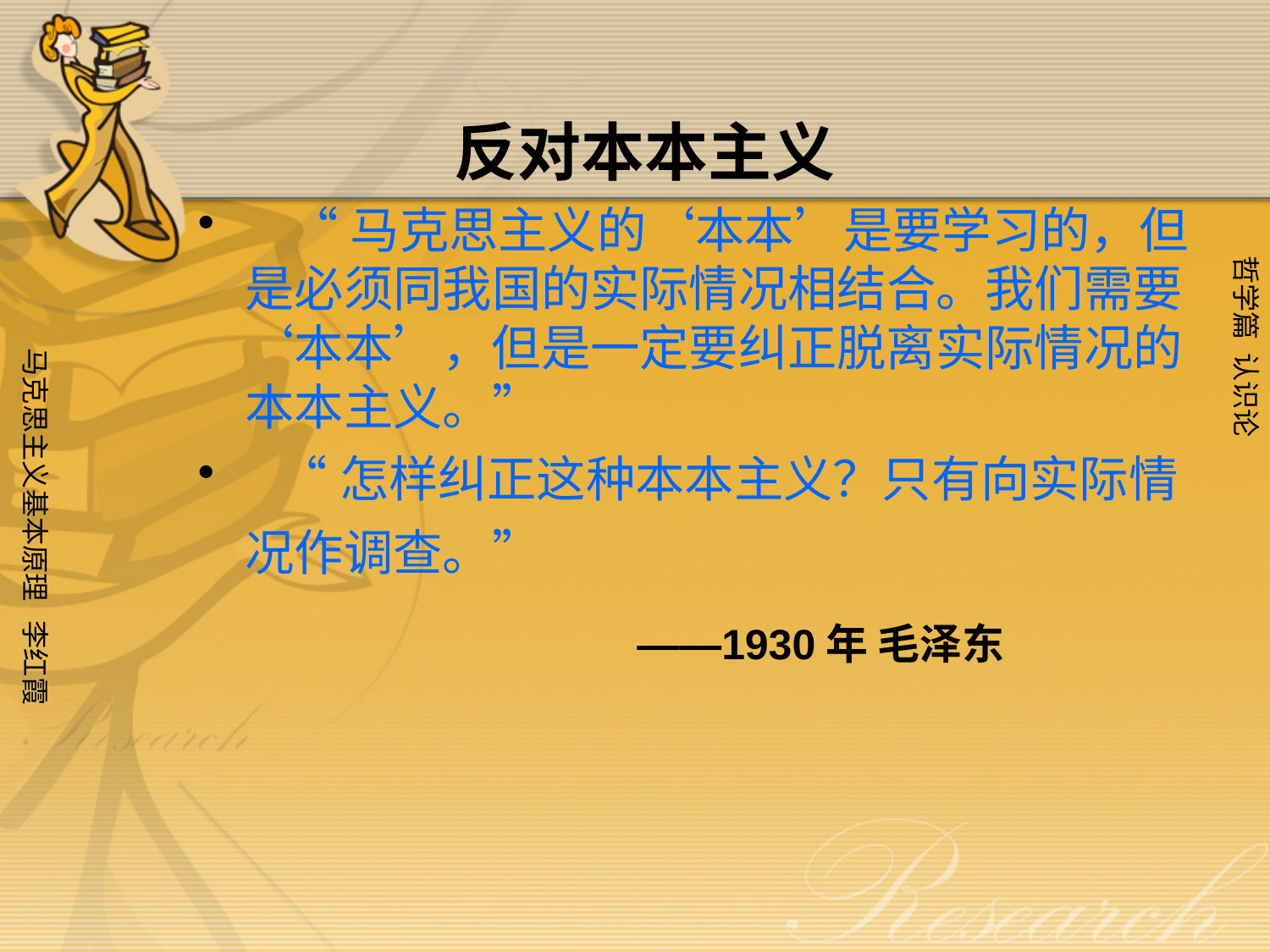

反对本本主义
    “马克思主义的‘本本’是要学习的，但是必须同我国的实际情况相结合。我们需要‘本本’，但是一定要纠正脱离实际情况的本本主义。”
   “怎样纠正这种本本主义？只有向实际情况作调查。”
                         ——1930年 毛泽东